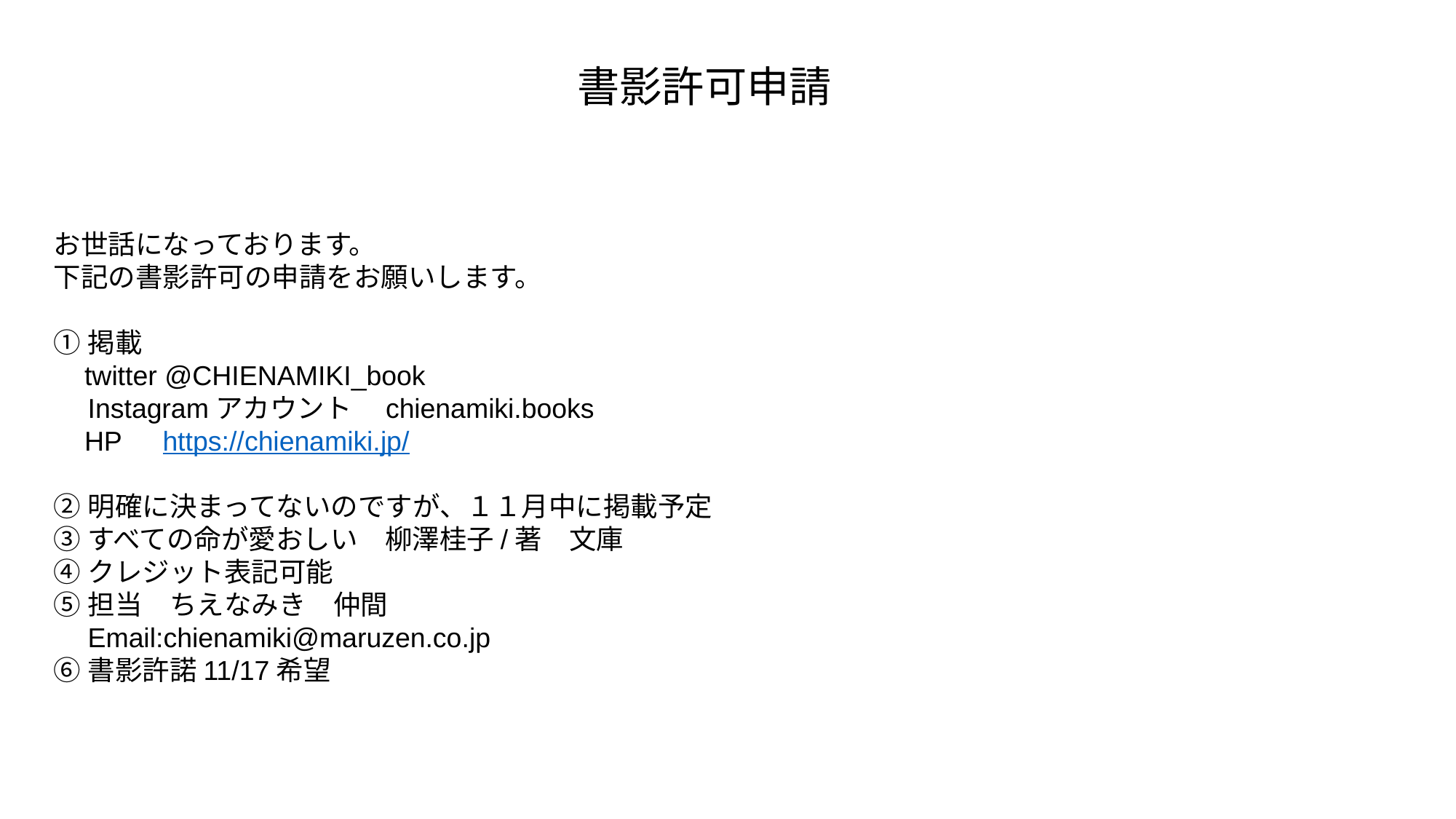

書影許可申請
お世話になっております。
下記の書影許可の申請をお願いします。

①掲載
    twitter @CHIENAMIKI_book
　Instagramアカウント　chienamiki.books
    HP　https://chienamiki.jp/

②明確に決まってないのですが、１１月中に掲載予定
③すべての命が愛おしい　柳澤桂子/著　文庫
④クレジット表記可能
⑤担当　ちえなみき　仲間
　Email:chienamiki@maruzen.co.jp
⑥書影許諾11/17希望